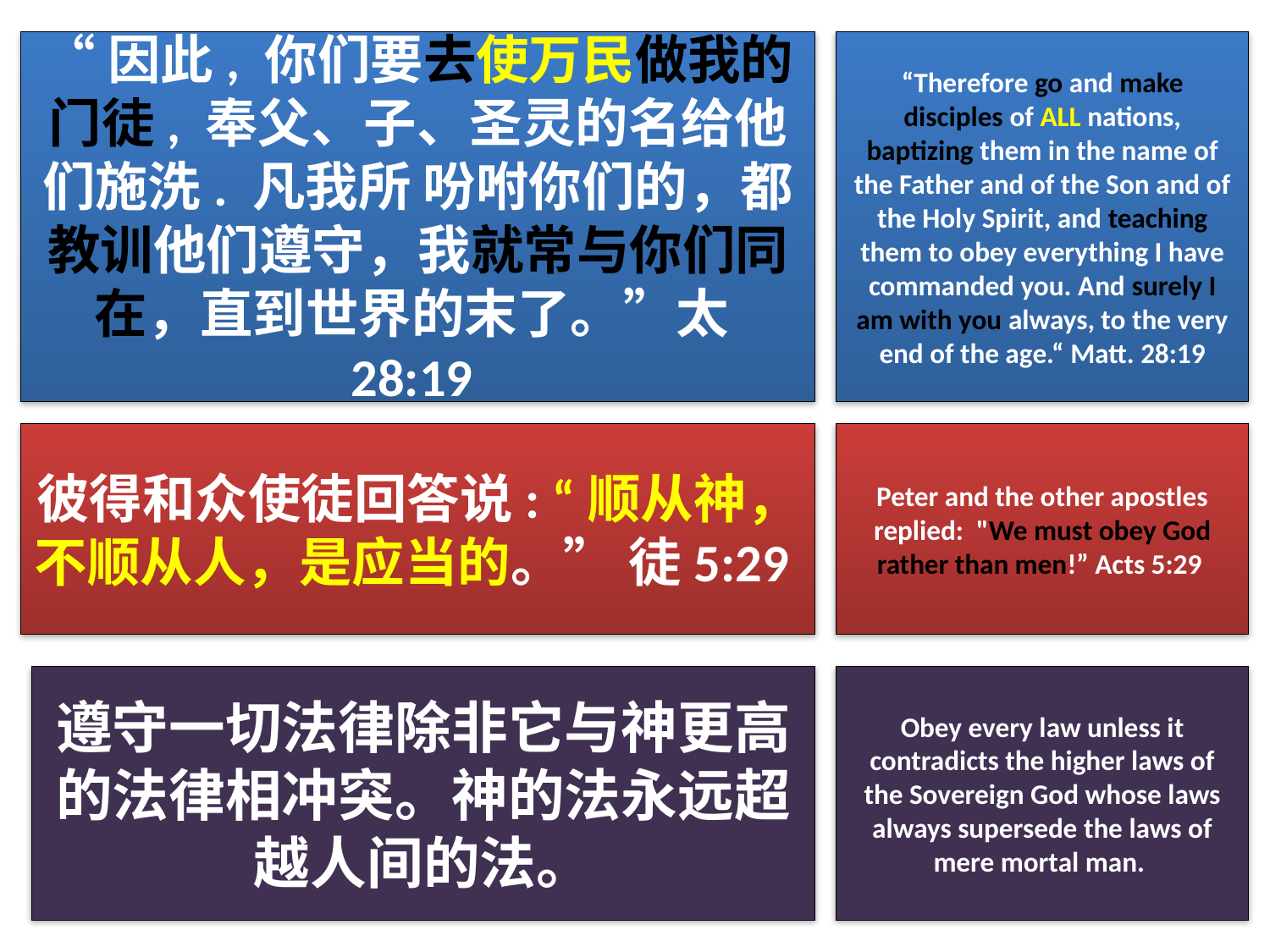

“因此, 你们要去使万民做我的门徒, 奉父、子、圣灵的名给他们施洗. 凡我所 吩咐你们的，都教训他们遵守，我就常与你们同在，直到世界的末了。”太28:19
“Therefore go and make disciples of ALL nations, baptizing them in the name of the Father and of the Son and of the Holy Spirit, and teaching them to obey everything I have commanded you. And surely I am with you always, to the very end of the age.“ Matt. 28:19
彼得和众使徒回答说: “顺从神，不顺从人，是应当的。” 徒5:29
Peter and the other apostles replied:  "We must obey God rather than men!” Acts 5:29
遵守一切法律除非它与神更高的法律相冲突。神的法永远超越人间的法。
Obey every law unless it contradicts the higher laws of the Sovereign God whose laws always supersede the laws of mere mortal man.